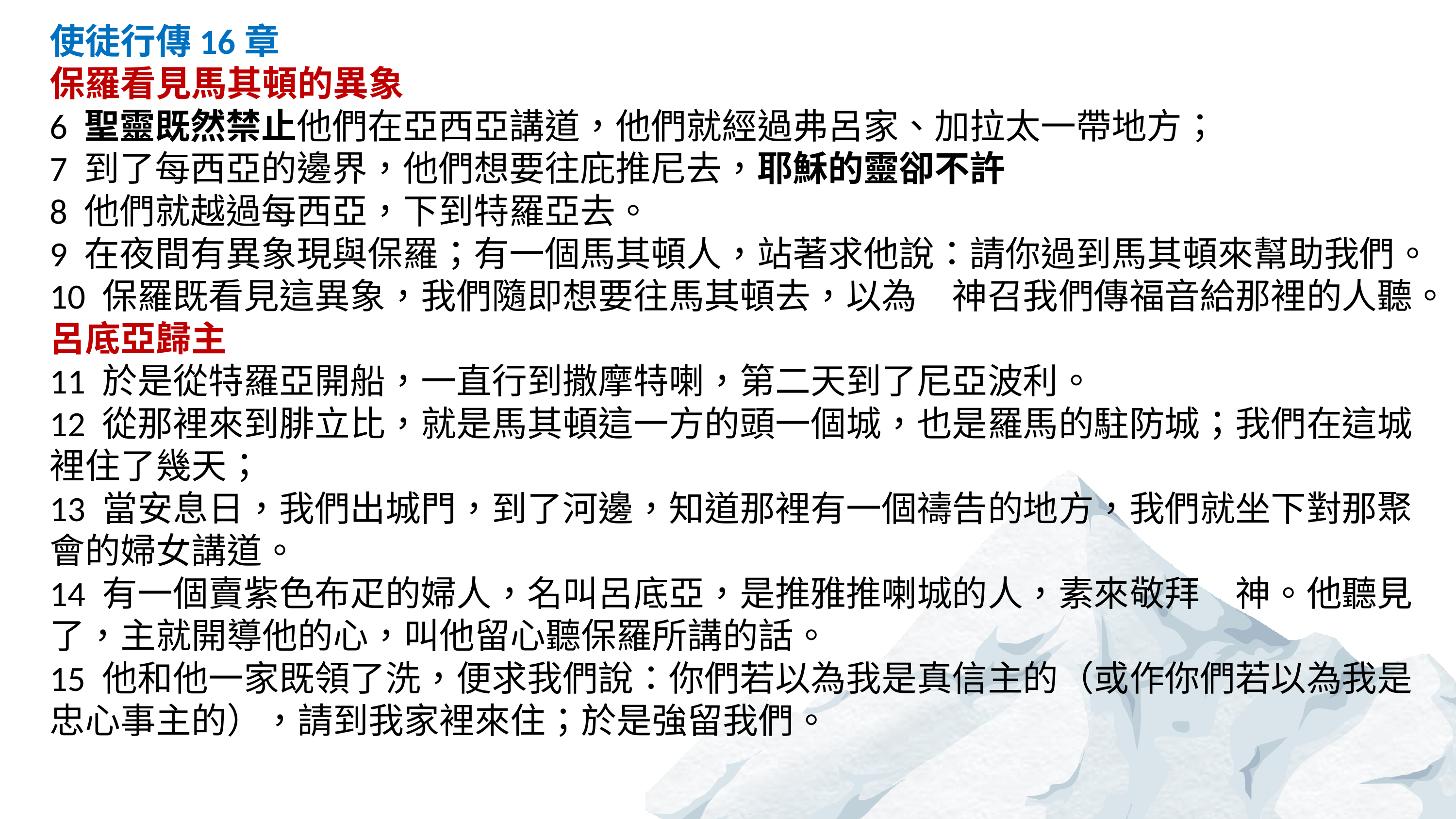

使徒行傳16章
保羅看見馬其頓的異象
6 聖靈既然禁止他們在亞西亞講道，他們就經過弗呂家、加拉太一帶地方；
7 到了每西亞的邊界，他們想要往庇推尼去，耶穌的靈卻不許
8 他們就越過每西亞，下到特羅亞去。
9 在夜間有異象現與保羅；有一個馬其頓人，站著求他說：請你過到馬其頓來幫助我們。
10 保羅既看見這異象，我們隨即想要往馬其頓去，以為　神召我們傳福音給那裡的人聽。
呂底亞歸主
11 於是從特羅亞開船，一直行到撒摩特喇，第二天到了尼亞波利。
12 從那裡來到腓立比，就是馬其頓這一方的頭一個城，也是羅馬的駐防城；我們在這城裡住了幾天；
13 當安息日，我們出城門，到了河邊，知道那裡有一個禱告的地方，我們就坐下對那聚會的婦女講道。
14 有一個賣紫色布疋的婦人，名叫呂底亞，是推雅推喇城的人，素來敬拜　神。他聽見了，主就開導他的心，叫他留心聽保羅所講的話。
15 他和他一家既領了洗，便求我們說：你們若以為我是真信主的（或作你們若以為我是忠心事主的），請到我家裡來住；於是強留我們。